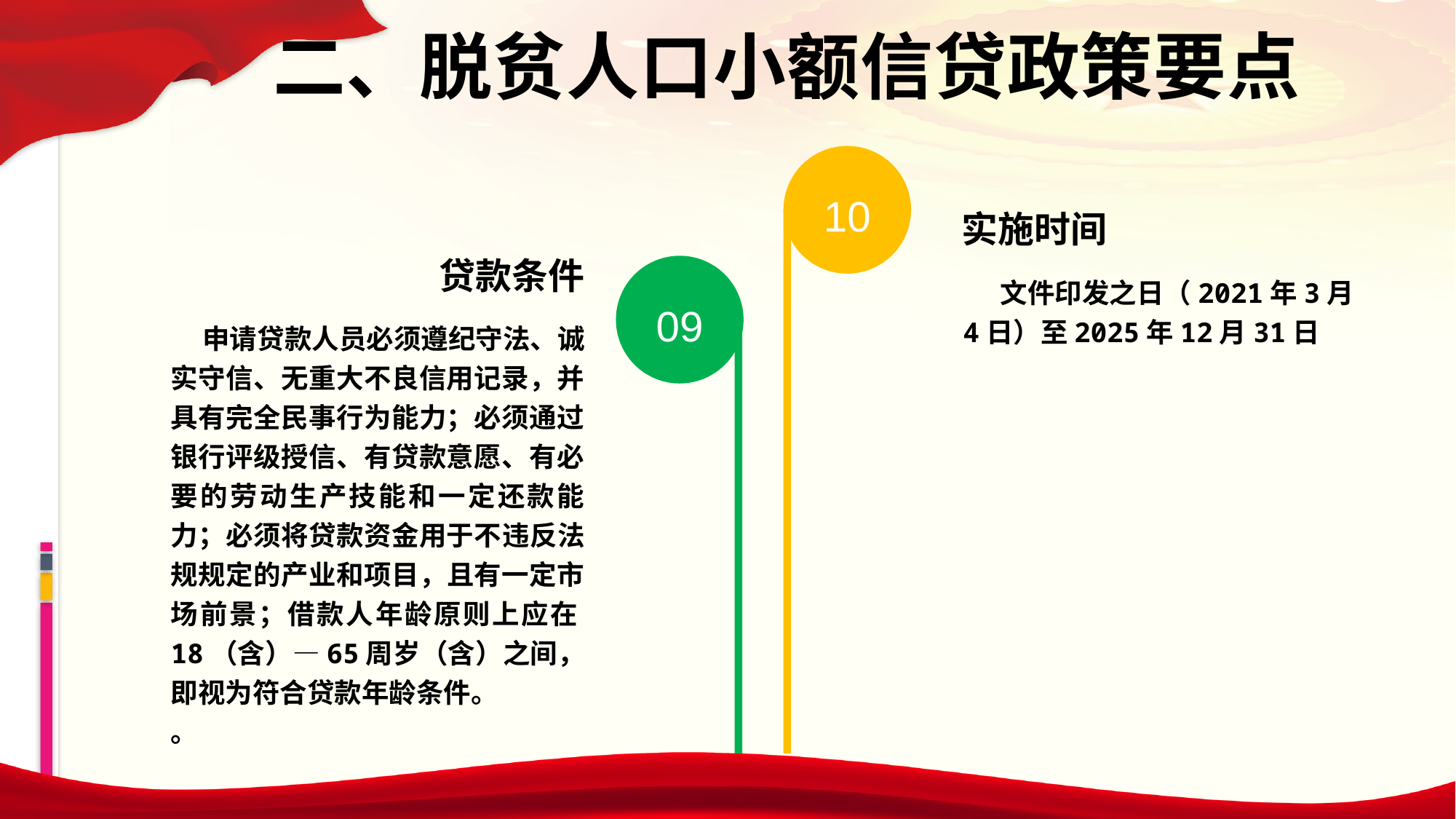

二、脱贫人口小额信贷政策要点
10
实施时间

贷款条件
09
     文件印发之日（2021年3月4日）至2025年12月31日
    申请贷款人员必须遵纪守法、诚实守信、无重大不良信用记录，并具有完全民事行为能力；必须通过银行评级授信、有贷款意愿、有必要的劳动生产技能和一定还款能力；必须将贷款资金用于不违反法规规定的产业和项目，且有一定市场前景；借款人年龄原则上应在18（含）—65周岁（含）之间，即视为符合贷款年龄条件。
。

10